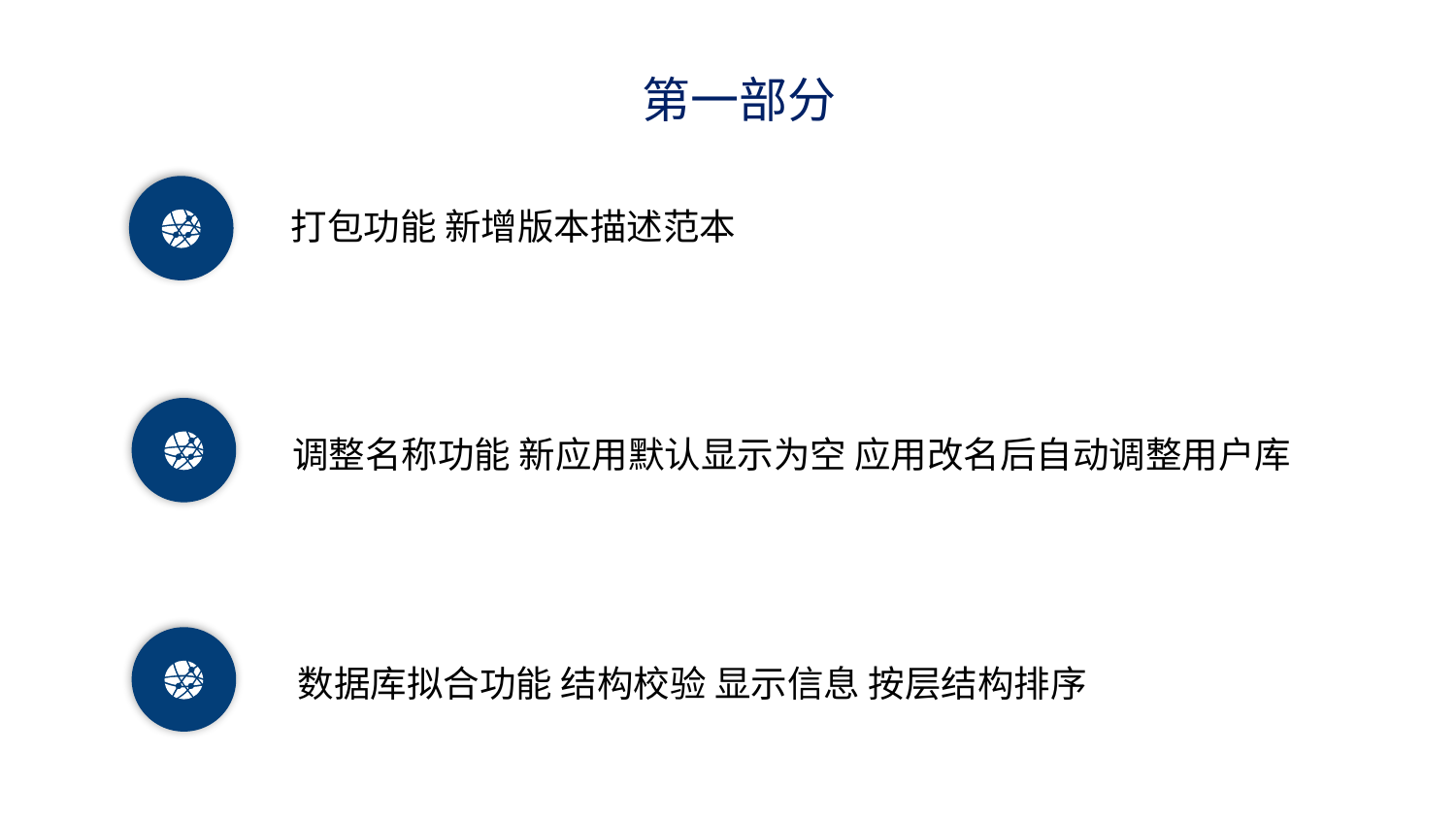

第一部分

打包功能 新增版本描述范本

调整名称功能 新应用默认显示为空 应用改名后自动调整用户库

数据库拟合功能 结构校验 显示信息 按层结构排序